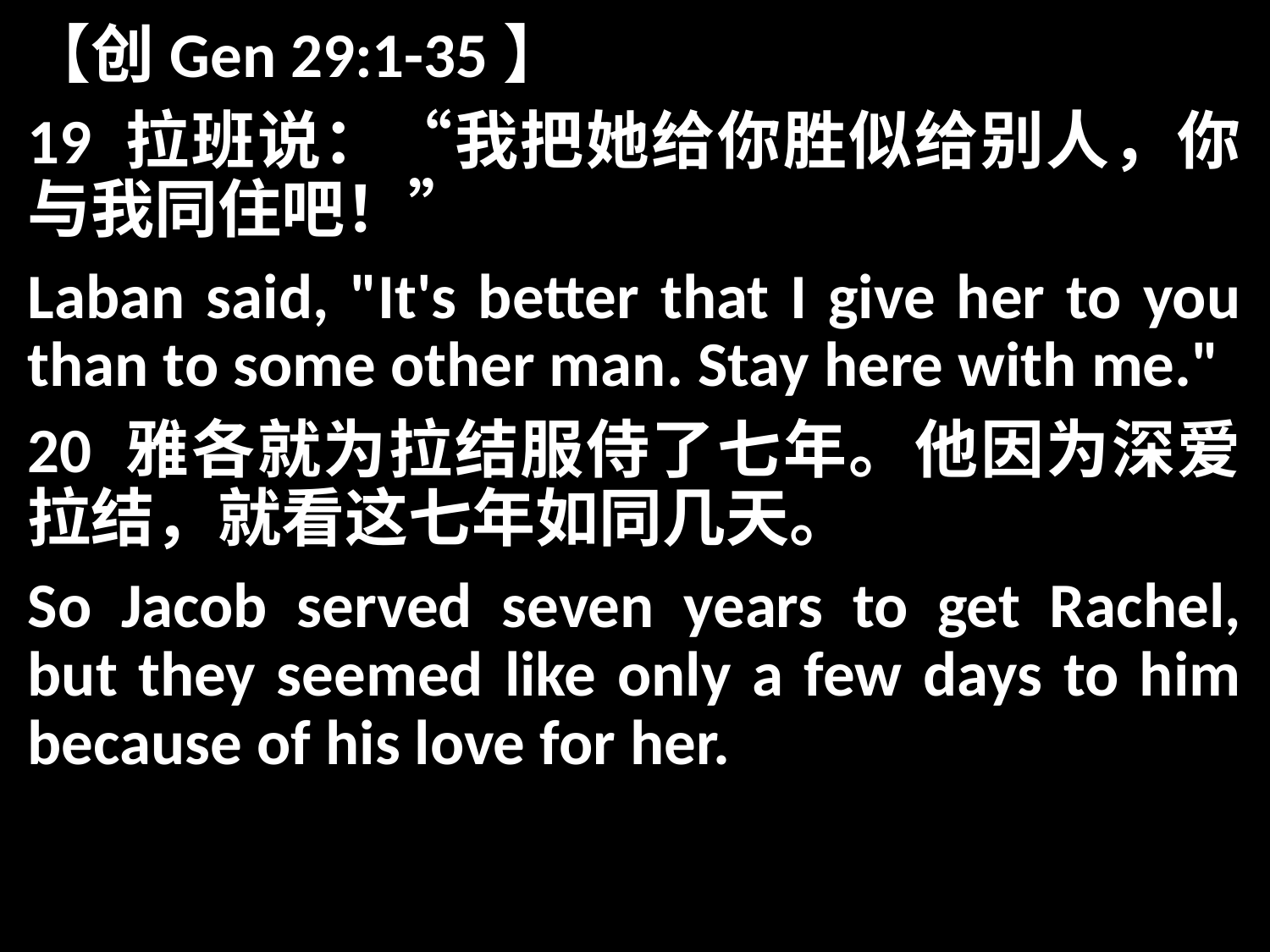

【创Gen 29:1-35】
19 拉班说：“我把她给你胜似给别人，你与我同住吧！”
Laban said, "It's better that I give her to you than to some other man. Stay here with me."
20 雅各就为拉结服侍了七年。他因为深爱拉结，就看这七年如同几天。
So Jacob served seven years to get Rachel, but they seemed like only a few days to him because of his love for her.